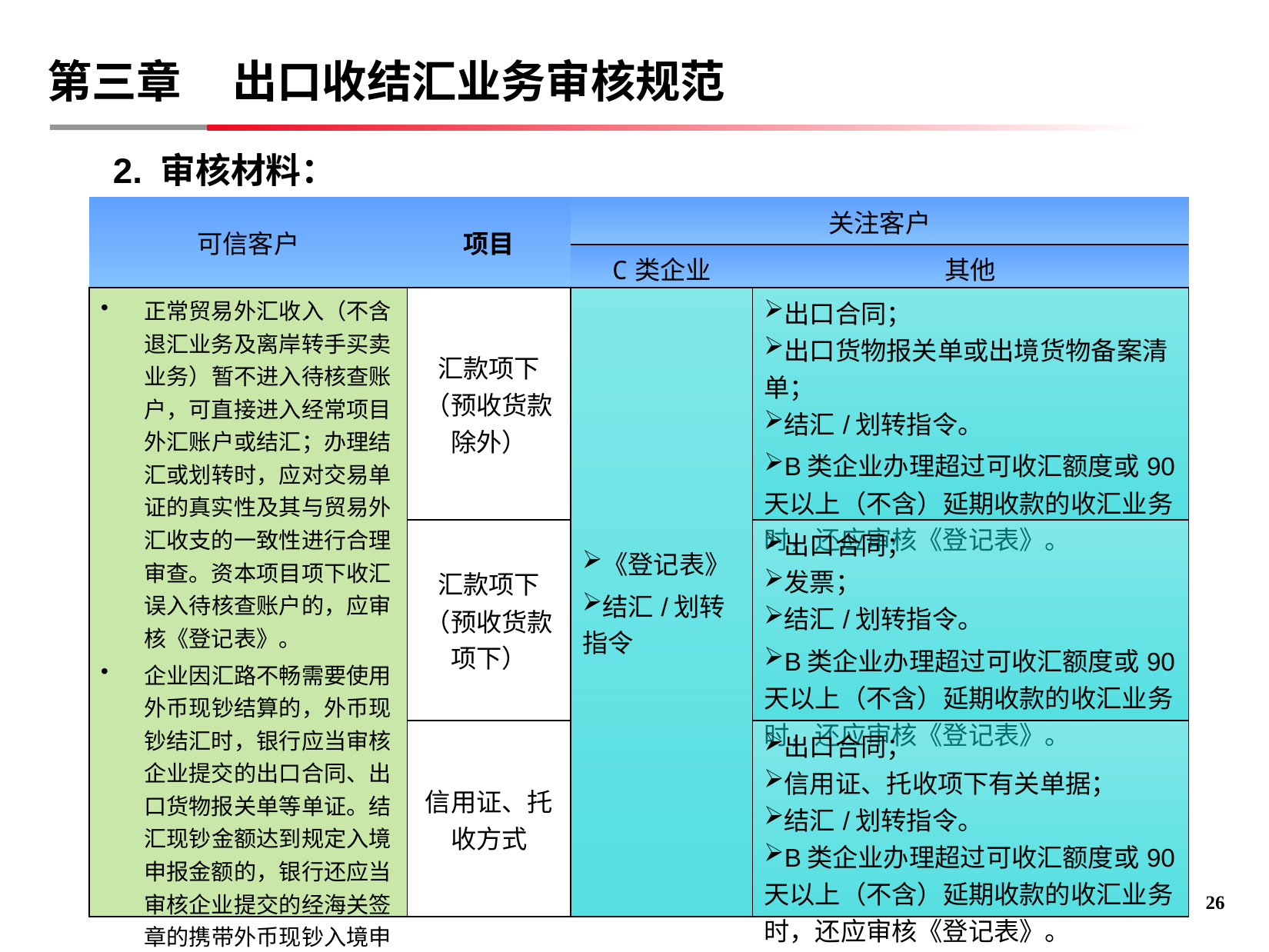

# 第三章     出口收结汇业务审核规范

2. 审核材料：

| 可信客户 | 项目 | 关注客户 |  |
| --- | --- | --- | --- |
|  |  | C类企业 | 其他 |
| 正常贸易外汇收入（不含退汇业务及离岸转手买卖业务）暂不进入待核查账户，可直接进入经常项目外汇账户或结汇；办理结汇或划转时，应对交易单证的真实性及其与贸易外汇收支的一致性进行合理审查。资本项目项下收汇误入待核查账户的，应审核《登记表》。 企业因汇路不畅需要使用外币现钞结算的，外币现钞结汇时，银行应当审核企业提交的出口合同、出口货物报关单等单证。结汇现钞金额达到规定入境申报金额的，银行还应当审核企业提交的经海关签章的携带外币现钞入境申报单正本。 | 汇款项下（预收货款除外） | 《登记表》 结汇/划转指令 | 出口合同； 出口货物报关单或出境货物备案清单； 结汇/划转指令。 B类企业办理超过可收汇额度或90天以上（不含）延期收款的收汇业务时，还应审核《登记表》。 |
|  | 汇款项下（预收货款项下） |  | 出口合同； 发票； 结汇/划转指令。 B类企业办理超过可收汇额度或90天以上（不含）延期收款的收汇业务时，还应审核《登记表》。 |
|  | 信用证、托收方式 |  | 出口合同； 信用证、托收项下有关单据； 结汇/划转指令。 B类企业办理超过可收汇额度或90天以上（不含）延期收款的收汇业务时，还应审核《登记表》。 |
26